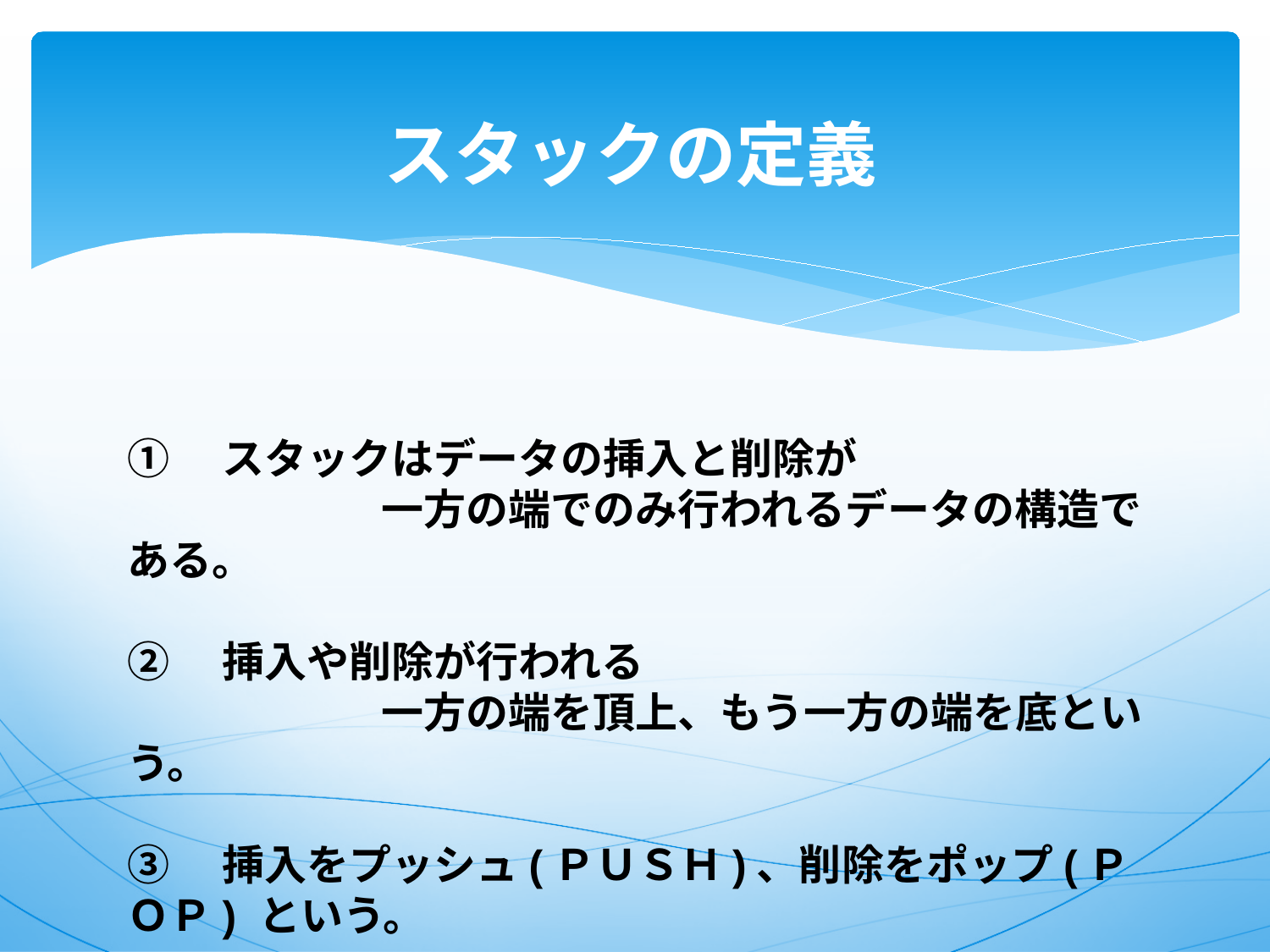

# スタックの定義
①　スタックはデータの挿入と削除が
　　　　　　一方の端でのみ行われるデータの構造である。

②　挿入や削除が行われる
　　　　　　一方の端を頂上、もう一方の端を底という。

③　挿入をプッシュ(ＰＵＳＨ)、削除をポップ(ＰＯＰ) という。